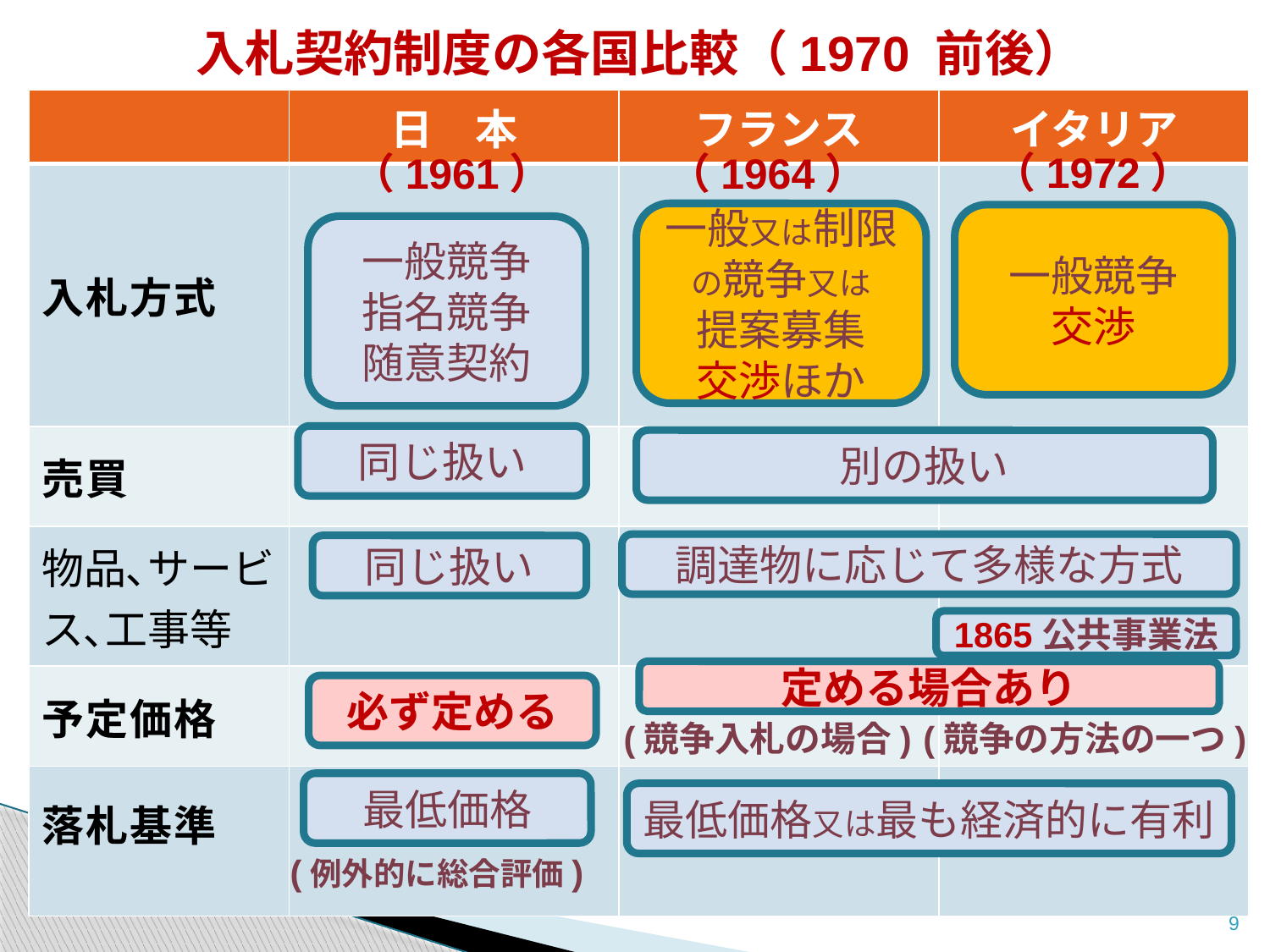

入札契約制度の各国比較（1970 前後）
|  | 日　本 | フランス | イタリア |
| --- | --- | --- | --- |
| 入札方式 |  |  |  |
| 売買 |  |  |  |
| 物品､サービス､工事等 |  |  |  |
| 予定価格 |  |  |  |
| 落札基準 |  |  |  |
（1972）
（1961）
（1964）
一般又は制限
の競争又は
提案募集
交渉ほか
一般競争
交渉
一般競争
指名競争
随意契約
同じ扱い
別の扱い
調達物に応じて多様な方式
同じ扱い
1865公共事業法
定める場合あり
必ず定める
(競争入札の場合)
(競争の方法の一つ)
最低価格
最低価格又は最も経済的に有利
(例外的に総合評価)
9